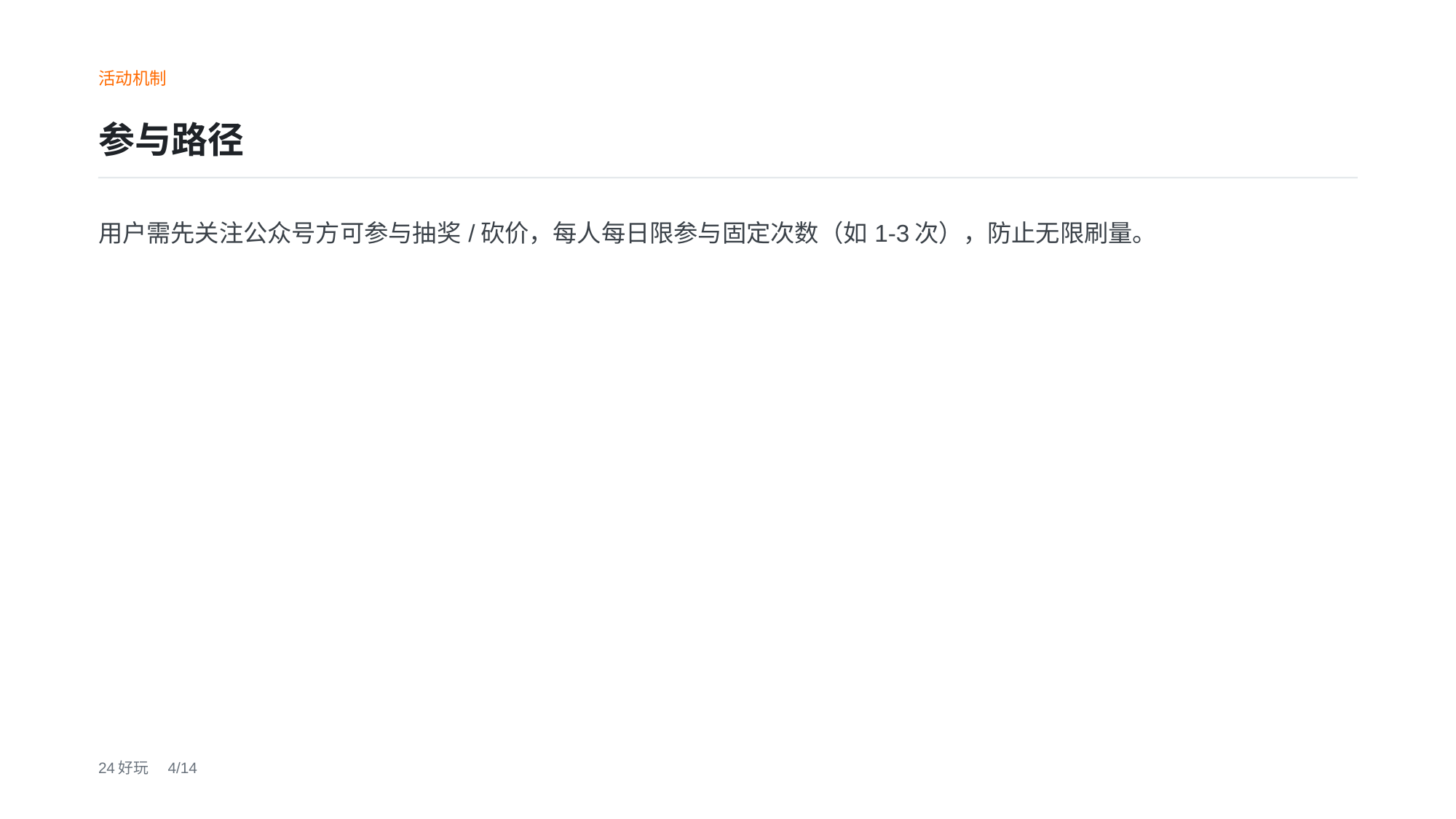

活动机制
参与路径

用户需先关注公众号方可参与抽奖/砍价，每人每日限参与固定次数（如1-3次），防止无限刷量。
24好玩　4/14